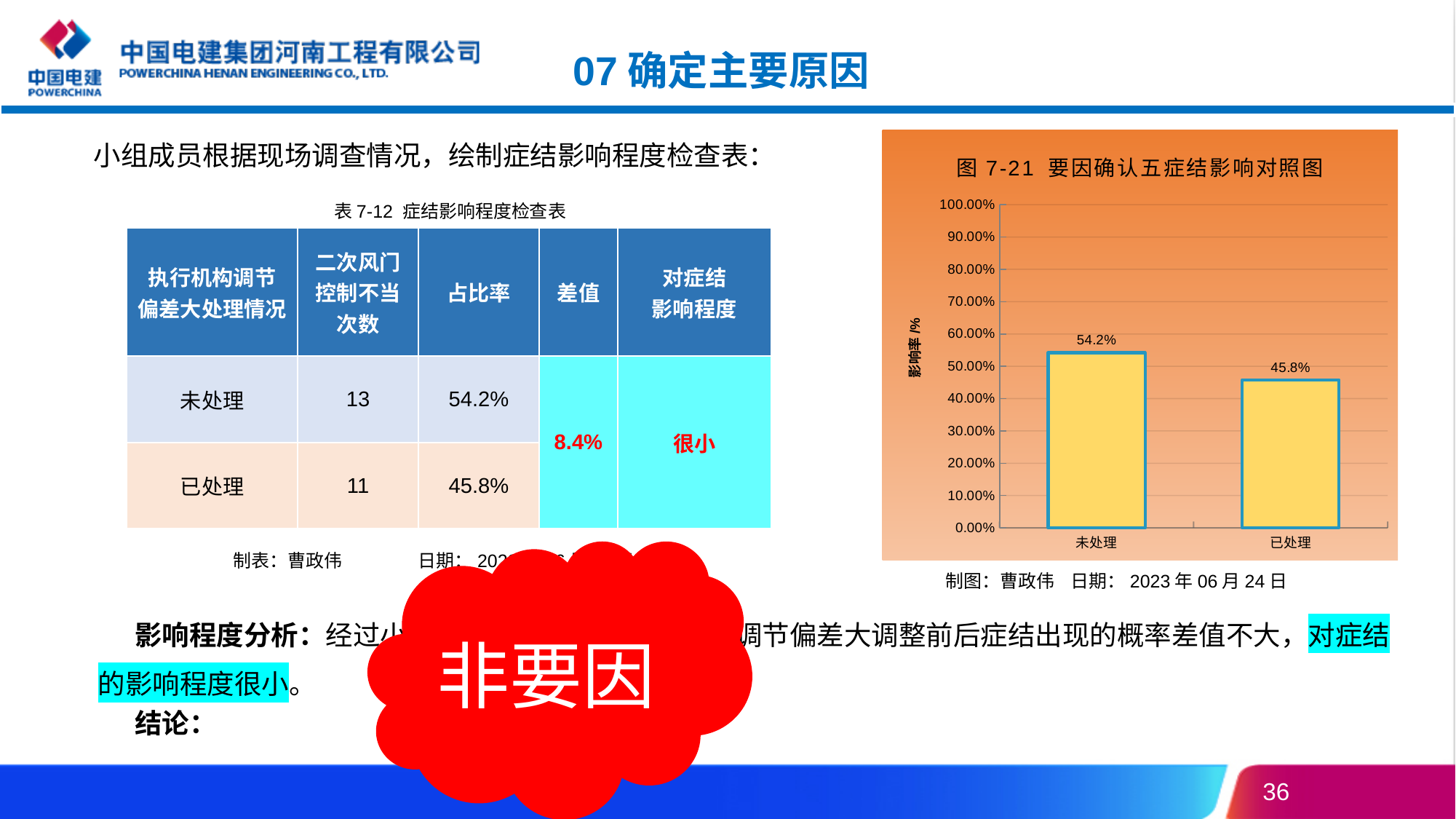

07确定主要原因

### Chart: 图7-21 要因确认五症结影响对照图

| Category | 影响率 |
|---|---|
| 未处理 | 0.542 |
| 已处理 | 0.458 |
小组成员根据现场调查情况，绘制症结影响程度检查表：
表7-12 症结影响程度检查表
| 执行机构调节 偏差大处理情况 | 二次风门 控制不当次数 | 占比率 | 差值 | 对症结 影响程度 |
| --- | --- | --- | --- | --- |
| 未处理 | 13 | 54.2% | 8.4% | 很小 |
| 已处理 | 11 | 45.8% |  |  |
非要因
制表：曹政伟                   日期：2023年06月24日
制图：曹政伟    日期：2023年06月24日
影响程度分析：经过小组成员调查发现，执行机构调节偏差大调整前后症结出现的概率差值不大，对症结的影响程度很小。
结论：